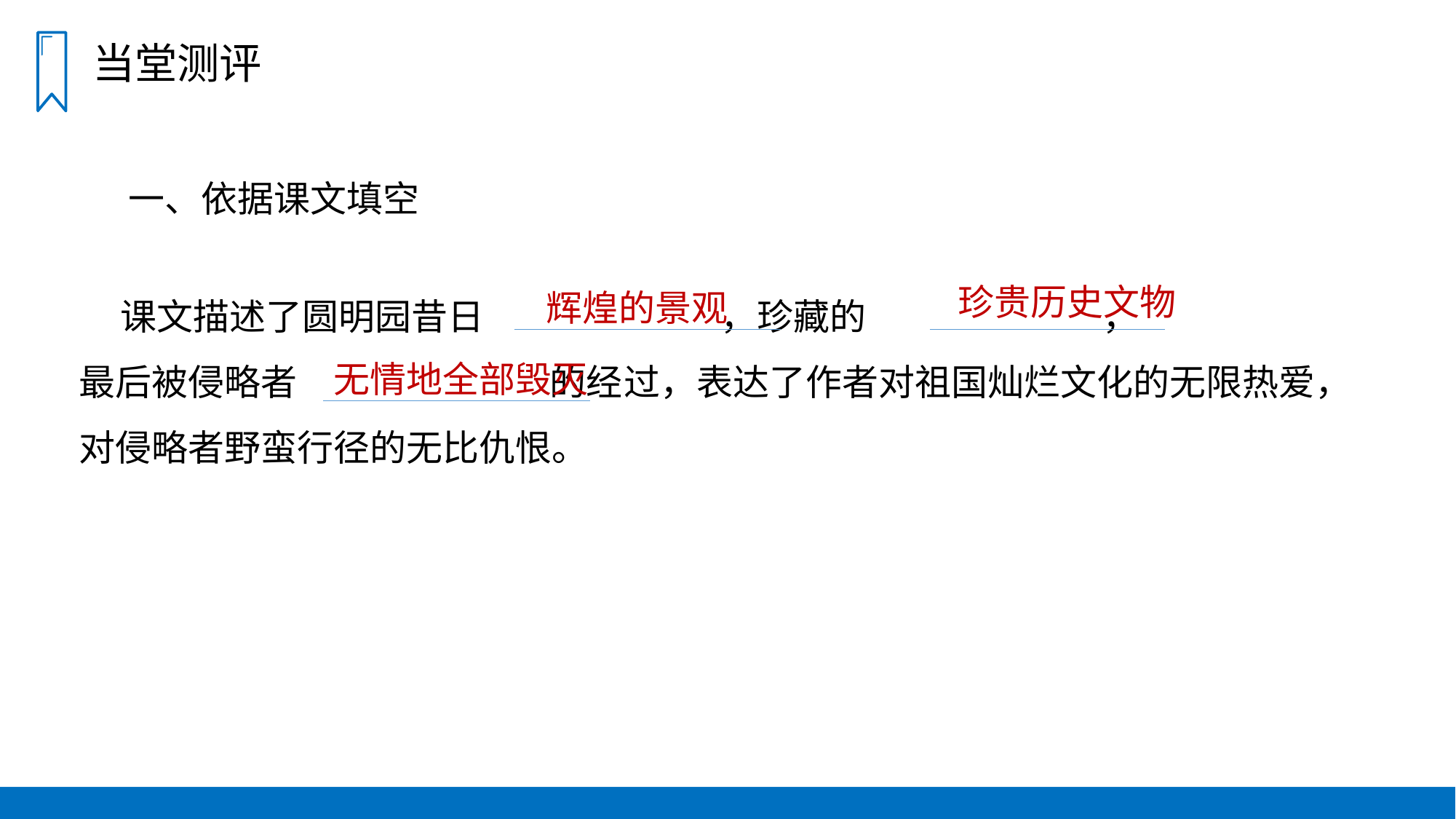

当堂测评
一、依据课文填空
    课文描述了圆明园昔日                             ，珍藏的                             ，
最后被侵略者                               的经过，表达了作者对祖国灿烂文化的无限热爱，对侵略者野蛮行径的无比仇恨。
 珍贵历史文物
辉煌的景观
无情地全部毁灭